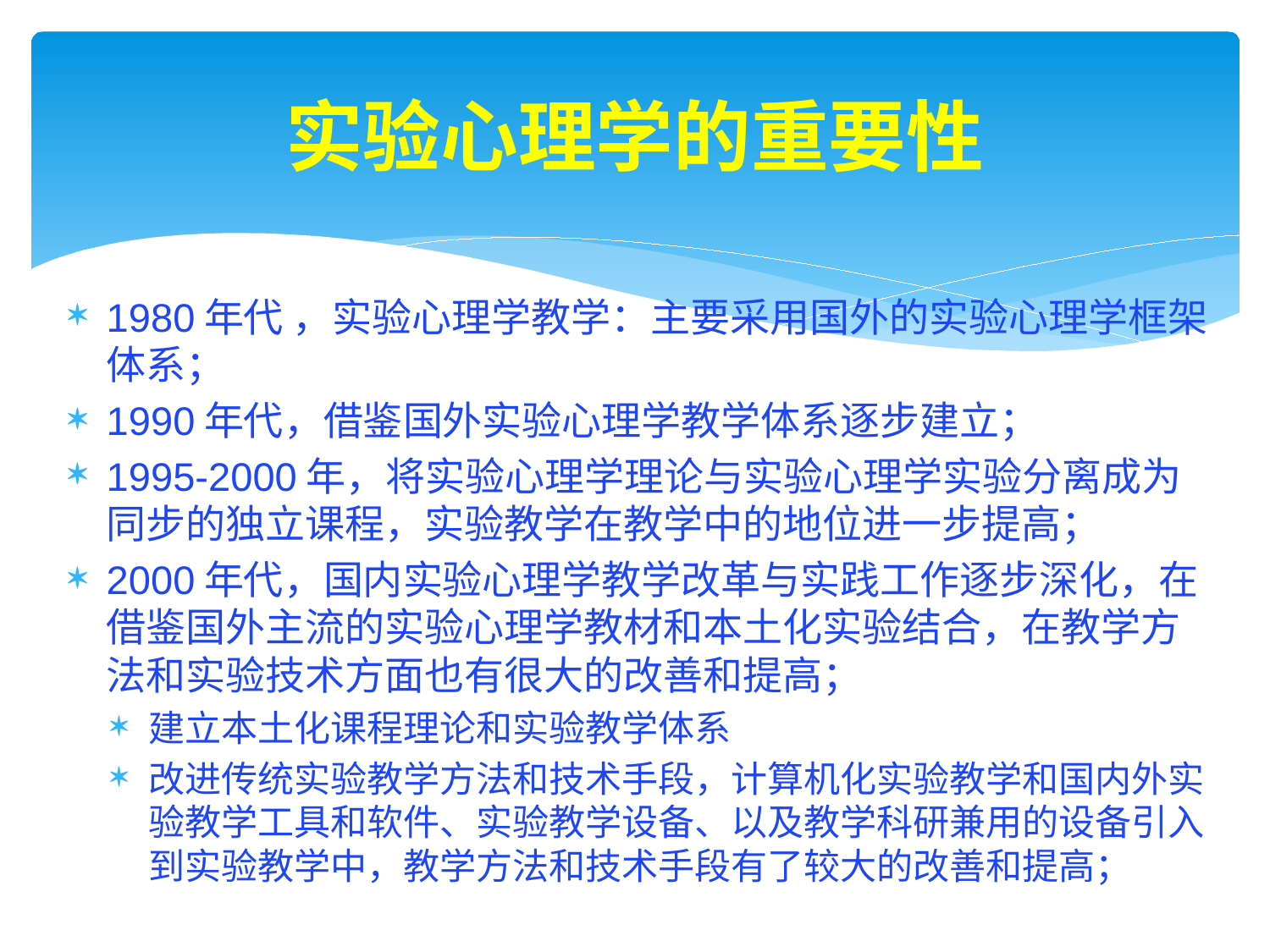

# 实验心理学的重要性
1980年代 ，实验心理学教学：主要采用国外的实验心理学框架体系；
1990年代，借鉴国外实验心理学教学体系逐步建立；
1995-2000年，将实验心理学理论与实验心理学实验分离成为同步的独立课程，实验教学在教学中的地位进一步提高；
2000年代，国内实验心理学教学改革与实践工作逐步深化，在借鉴国外主流的实验心理学教材和本土化实验结合，在教学方法和实验技术方面也有很大的改善和提高；
建立本土化课程理论和实验教学体系
改进传统实验教学方法和技术手段，计算机化实验教学和国内外实验教学工具和软件、实验教学设备、以及教学科研兼用的设备引入到实验教学中，教学方法和技术手段有了较大的改善和提高；